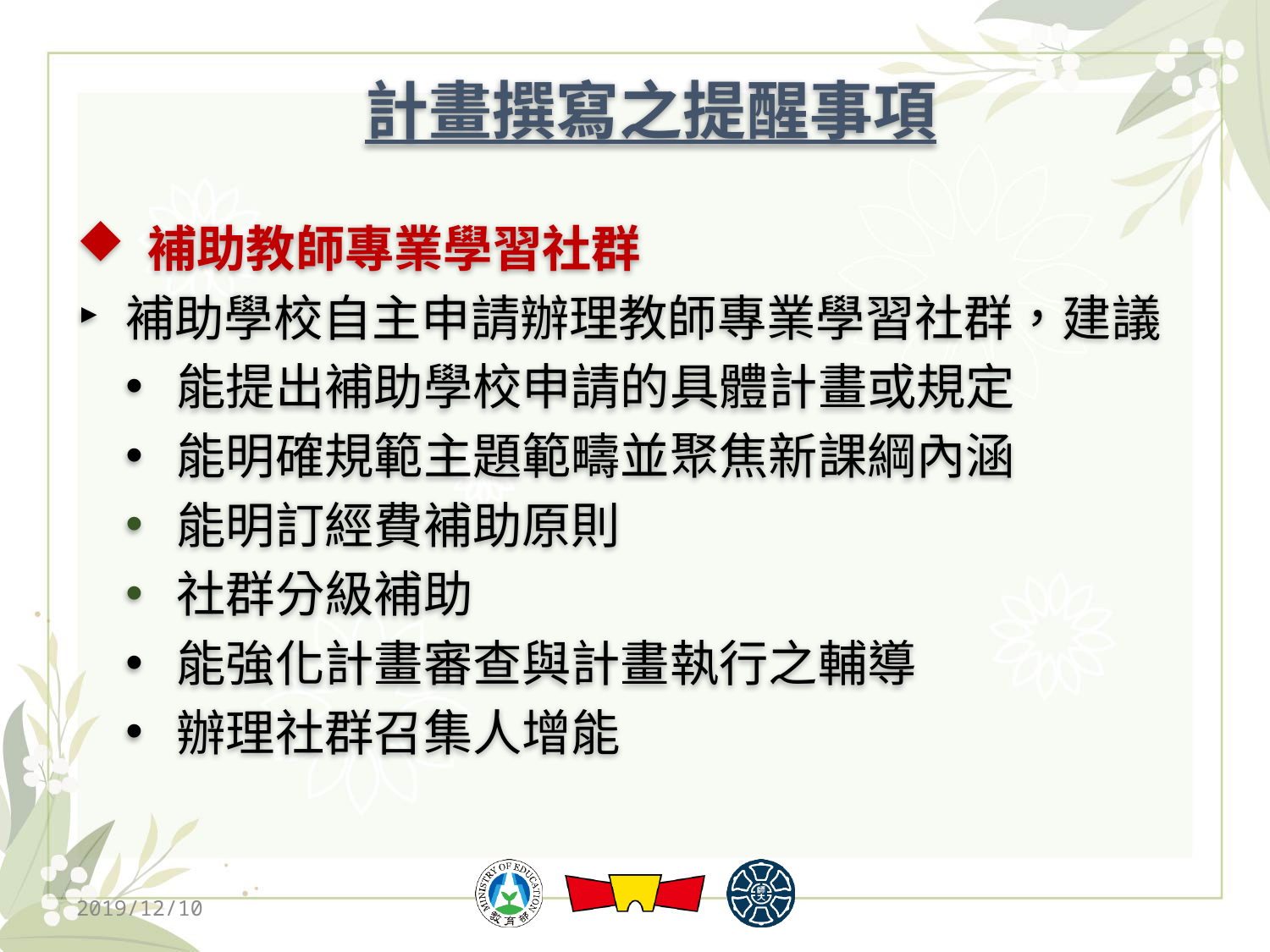

# 計畫撰寫之提醒事項

補助教師專業學習社群
補助學校自主申請辦理教師專業學習社群，建議
能提出補助學校申請的具體計畫或規定
能明確規範主題範疇並聚焦新課綱內涵
能明訂經費補助原則
社群分級補助
能強化計畫審查與計畫執行之輔導
辦理社群召集人增能

2019/12/10